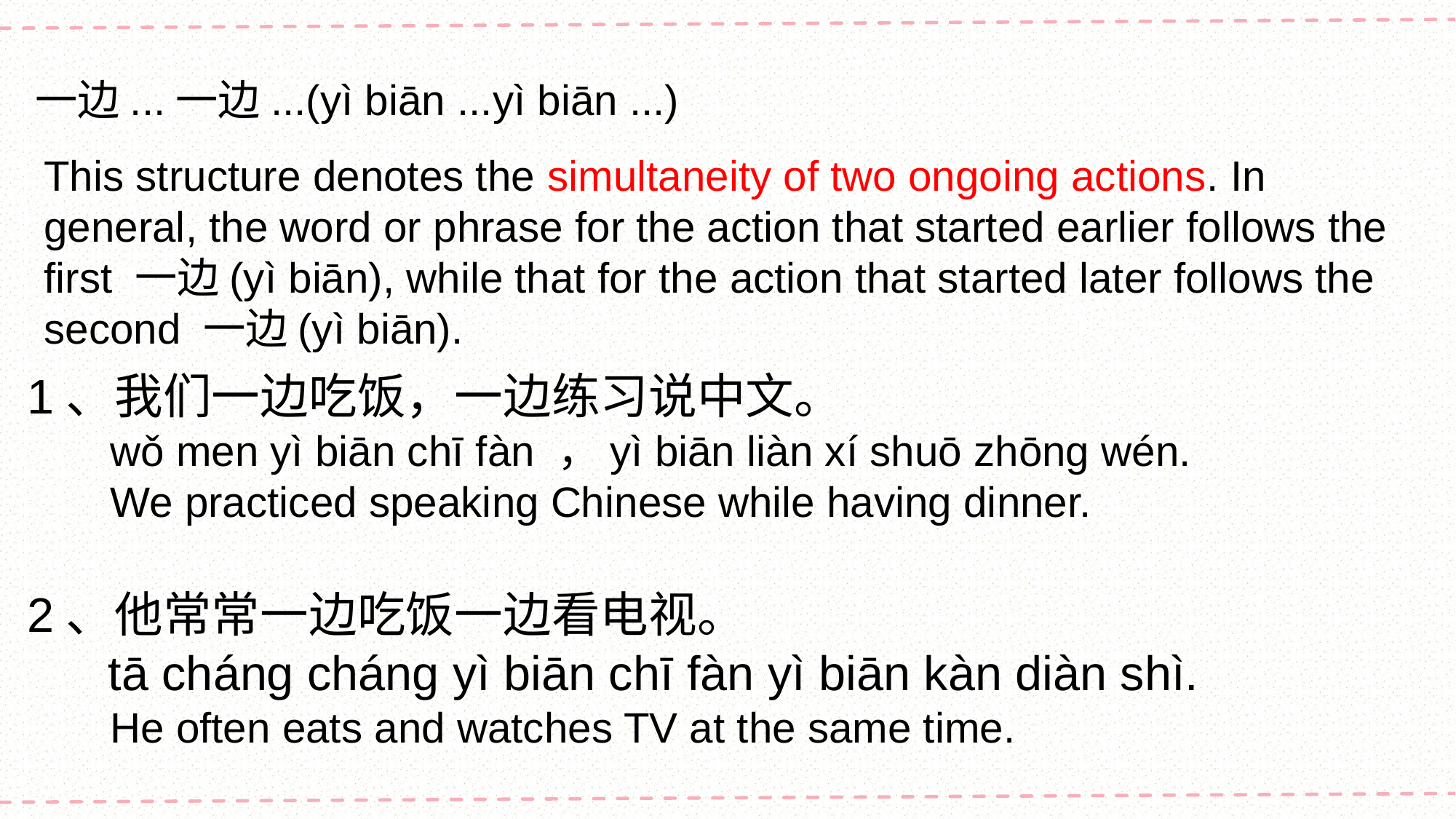

一边...一边...(yì biān ...yì biān ...)

This structure denotes the simultaneity of two ongoing actions. In general, the word or phrase for the action that started earlier follows the first 一边(yì biān), while that for the action that started later follows the second 一边(yì biān).
1、我们一边吃饭，一边练习说中文。
       wǒ men yì biān chī fàn ，yì biān liàn xí shuō zhōng wén.
       We practiced speaking Chinese while having dinner.

2、他常常一边吃饭一边看电视。
      tā cháng cháng yì biān chī fàn yì biān kàn diàn shì.
       He often eats and watches TV at the same time.